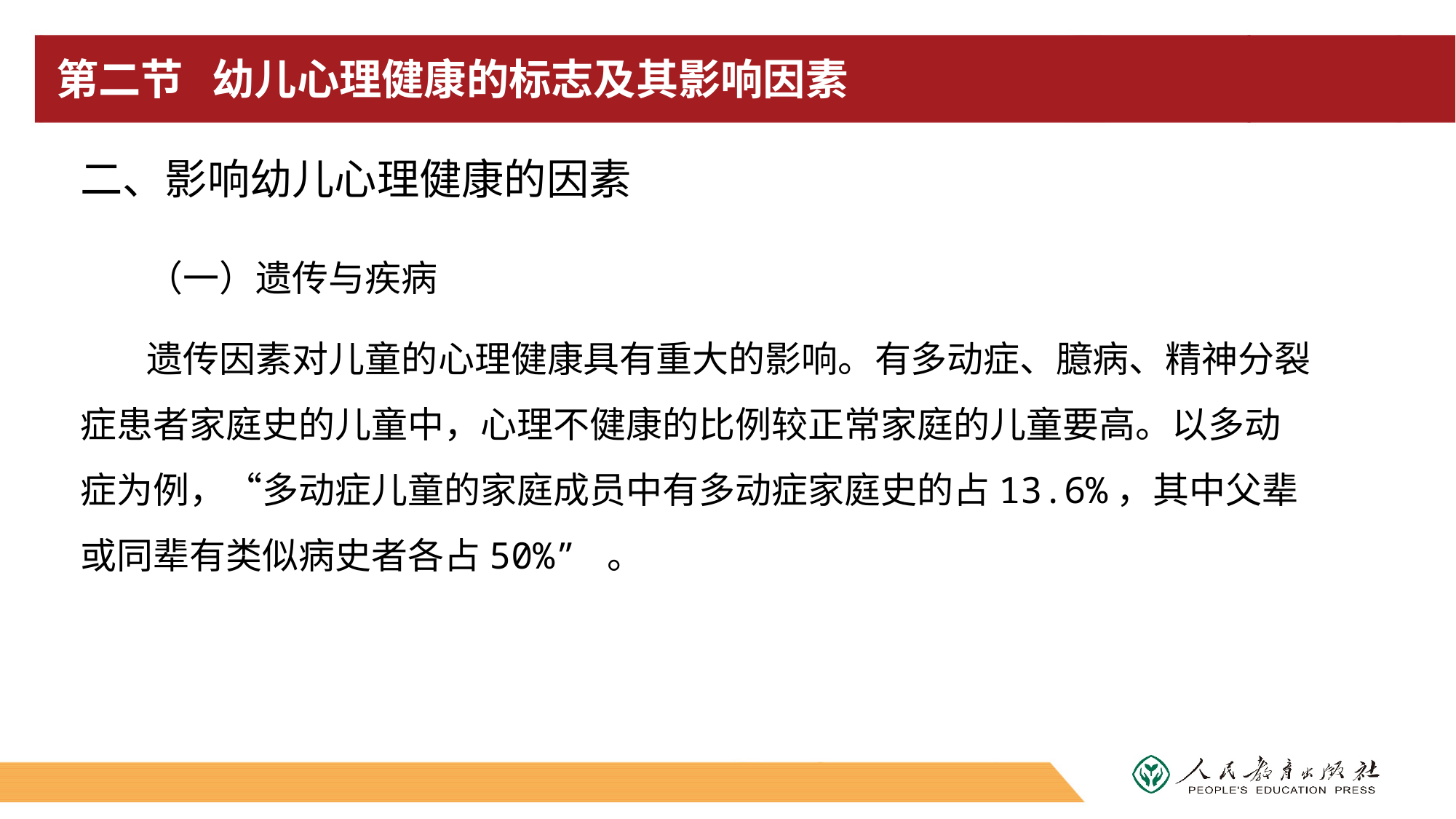

# 第二节   幼儿心理健康的标志及其影响因素
二、影响幼儿心理健康的因素
（一）遗传与疾病
遗传因素对儿童的心理健康具有重大的影响。有多动症、臆病、精神分裂症患者家庭史的儿童中，心理不健康的比例较正常家庭的儿童要高。以多动症为例，“多动症儿童的家庭成员中有多动症家庭史的占13.6%，其中父辈或同辈有类似病史者各占50%” 。